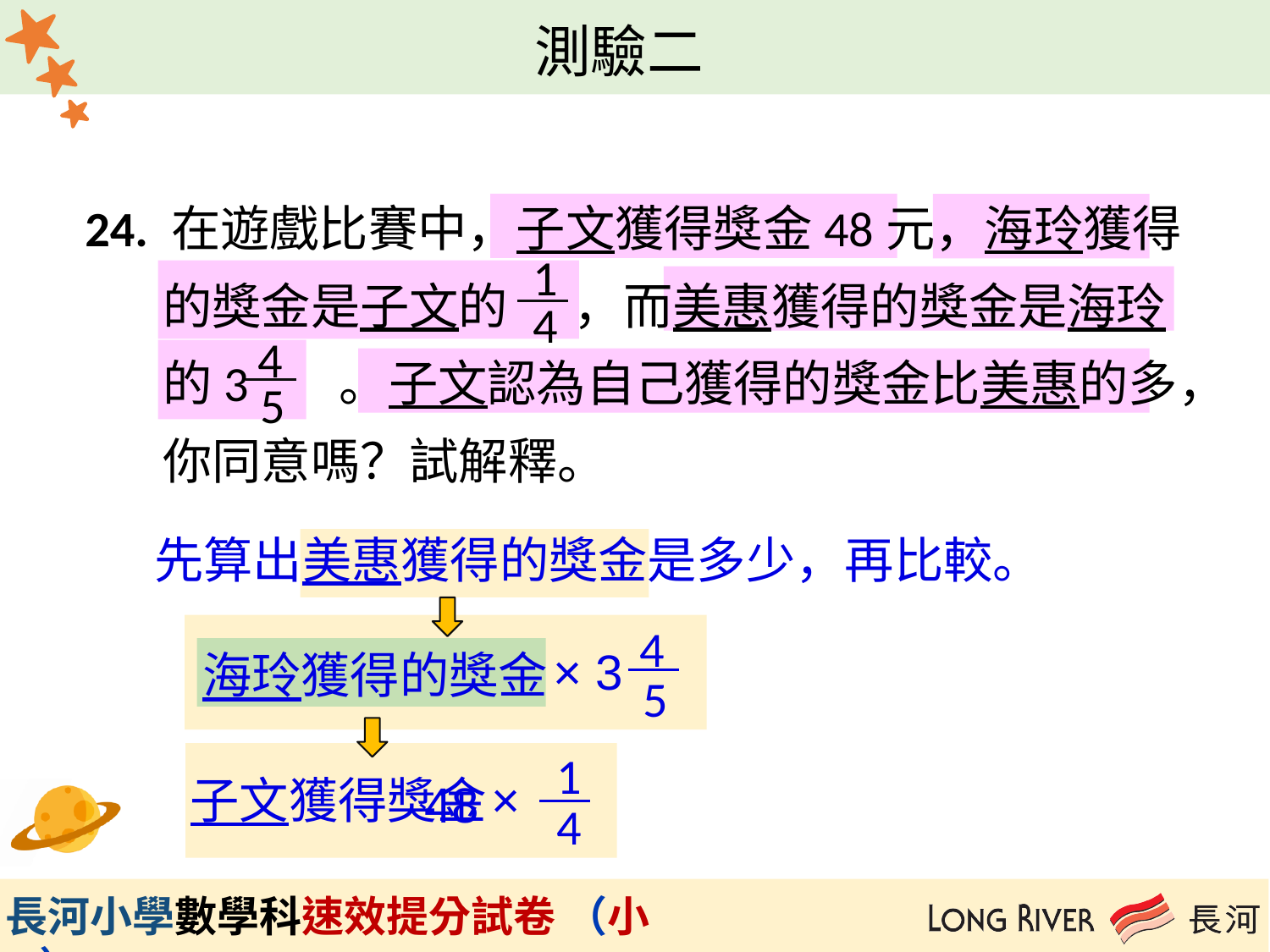

24. 在遊戲比賽中，子文獲得獎金48元，海玲獲得
      的獎金是子文的      ，而美惠獲得的獎金是海玲
      的3       。子文認為自己獲得的獎金比美惠的多，
      你同意嗎？試解釋。

1
4

4
5

先算出美惠獲得的獎金是多少，再比較。

4
5
× 3

海玲獲得的獎金

1
4
×

子文獲得獎金
48